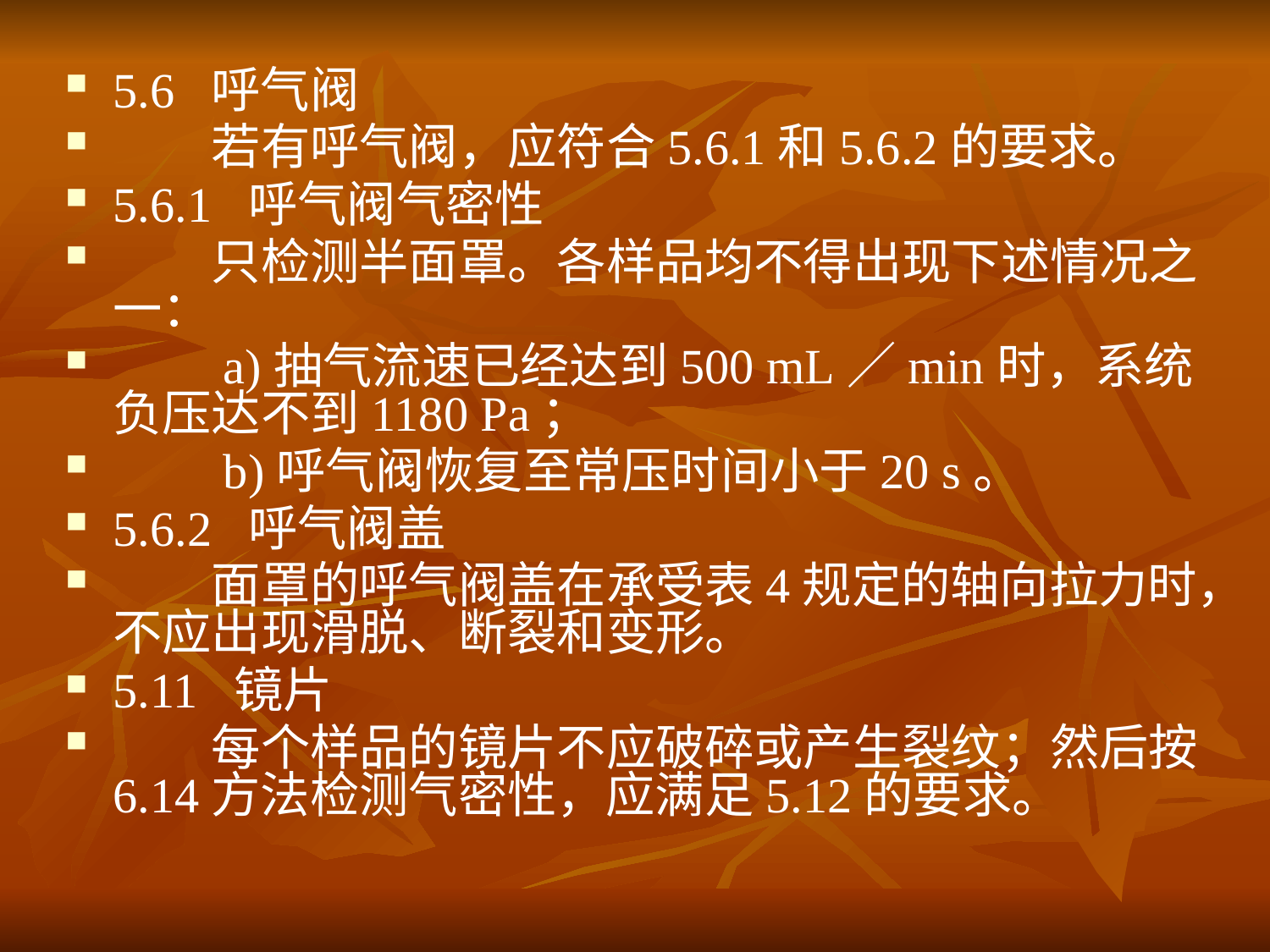

5.6  呼气阀
　　若有呼气阀，应符合5.6.1和5.6.2的要求。
5.6.1  呼气阀气密性
　　只检测半面罩。各样品均不得出现下述情况之一：
　　a)抽气流速已经达到500 mL／min时，系统负压达不到1180 Pa；
　　b)呼气阀恢复至常压时间小于20 s。
5.6.2  呼气阀盖
　　面罩的呼气阀盖在承受表4规定的轴向拉力时，不应出现滑脱、断裂和变形。
5.11  镜片
　　每个样品的镜片不应破碎或产生裂纹；然后按6.14方法检测气密性，应满足5.12的要求。